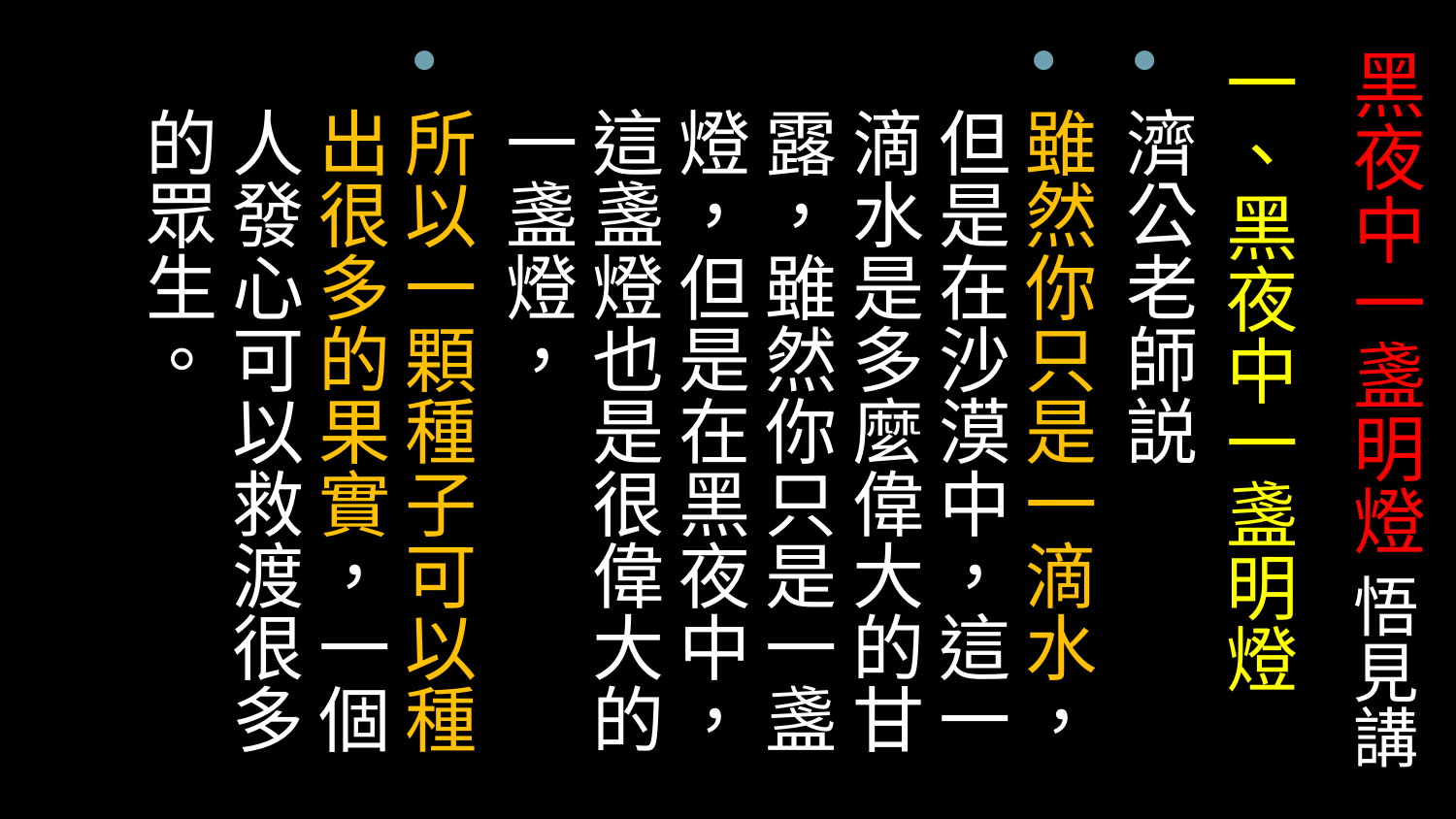

# 黑夜中一盞明燈 悟見講
一、黑夜中一盞明燈
濟公老師説
雖然你只是一滴水，但是在沙漠中，這一滴水是多麼偉大的甘露，雖然你只是一盞燈，但是在黑夜中，這盞燈也是很偉大的一盞燈，
所以一顆種子可以種出很多的果實，一個人發心可以救渡很多的眾生。